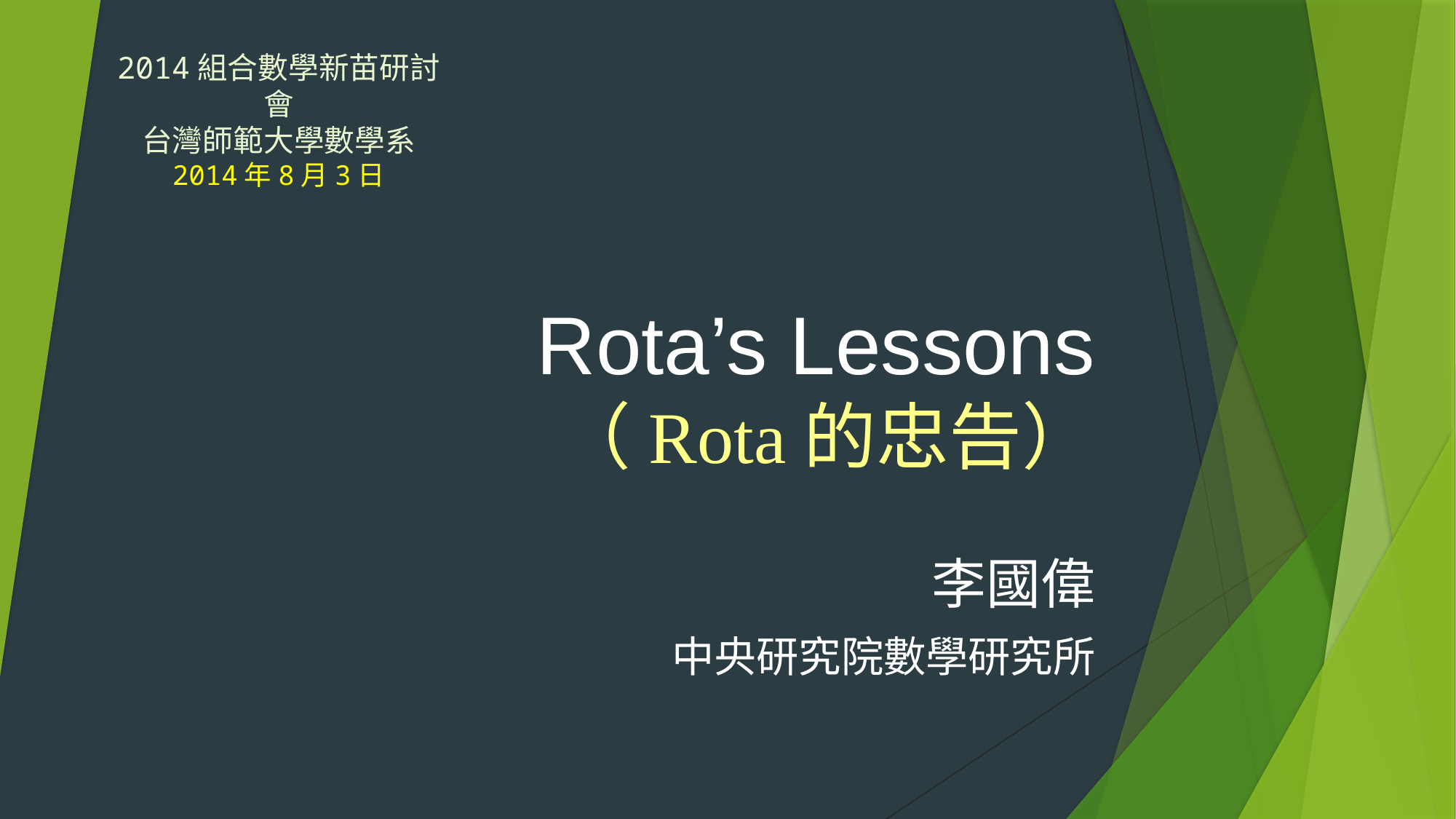

2014組合數學新苗研討會
台灣師範大學數學系
2014年8月3日
# Rota’s Lessons （Rota的忠告）
李國偉
中央研究院數學研究所